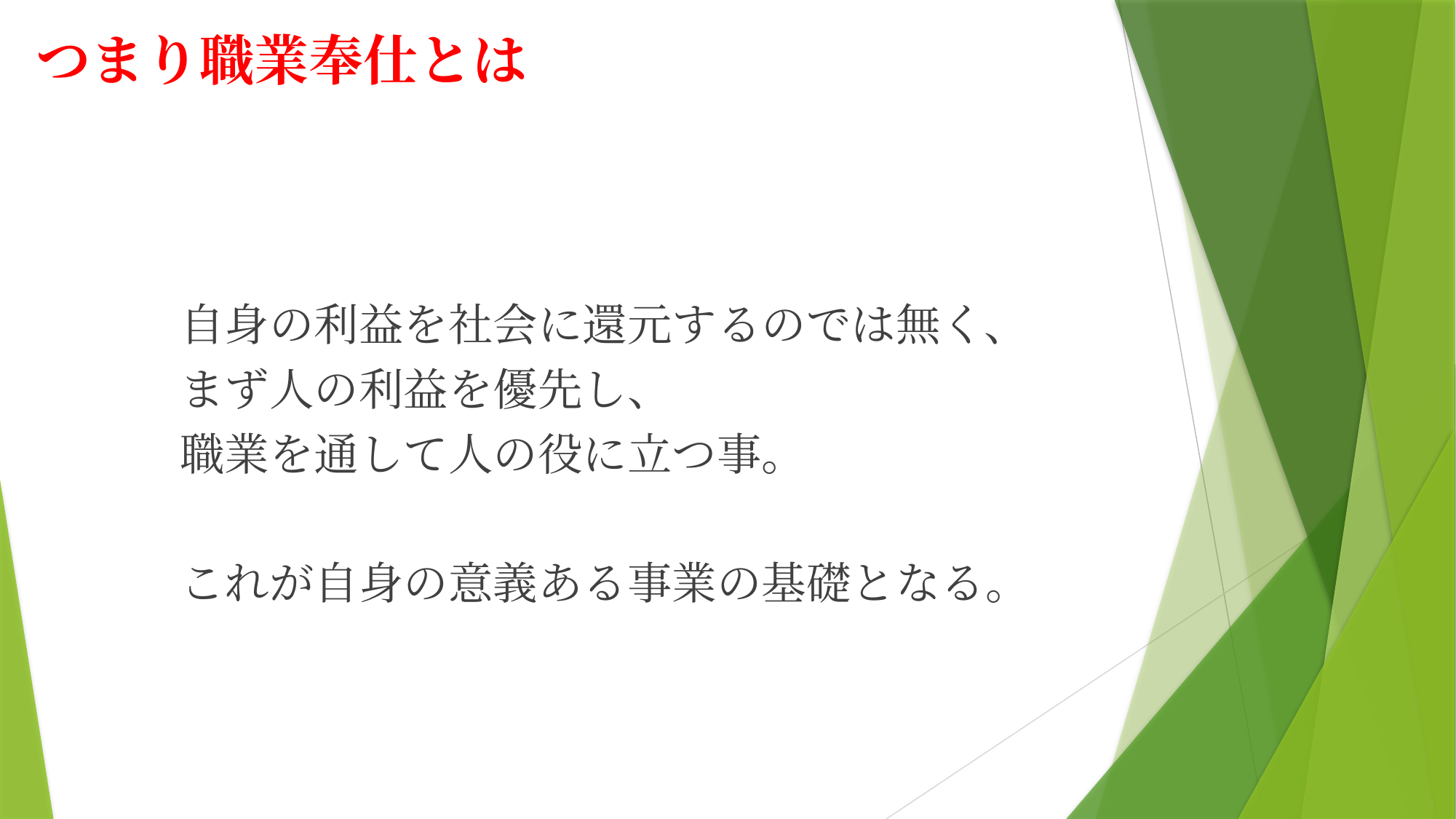

# つまり職業奉仕とは

自身の利益を社会に還元するのでは無く、
まず人の利益を優先し、
職業を通して人の役に立つ事。

これが自身の意義ある事業の基礎となる。